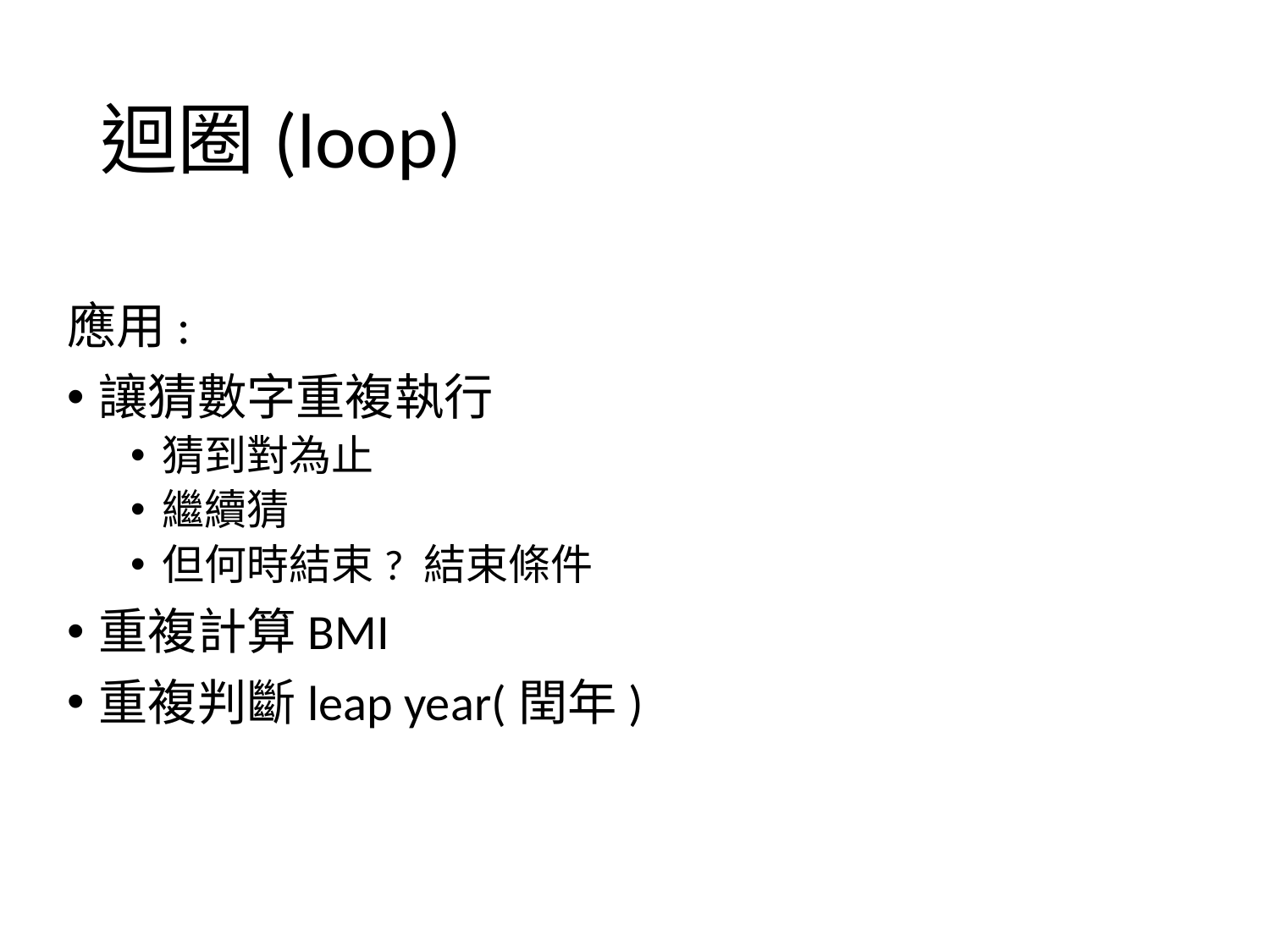

# 迴圈(loop)
應用:
讓猜數字重複執行
猜到對為止
繼續猜
但何時結束? 結束條件
重複計算BMI
重複判斷leap year(閏年)